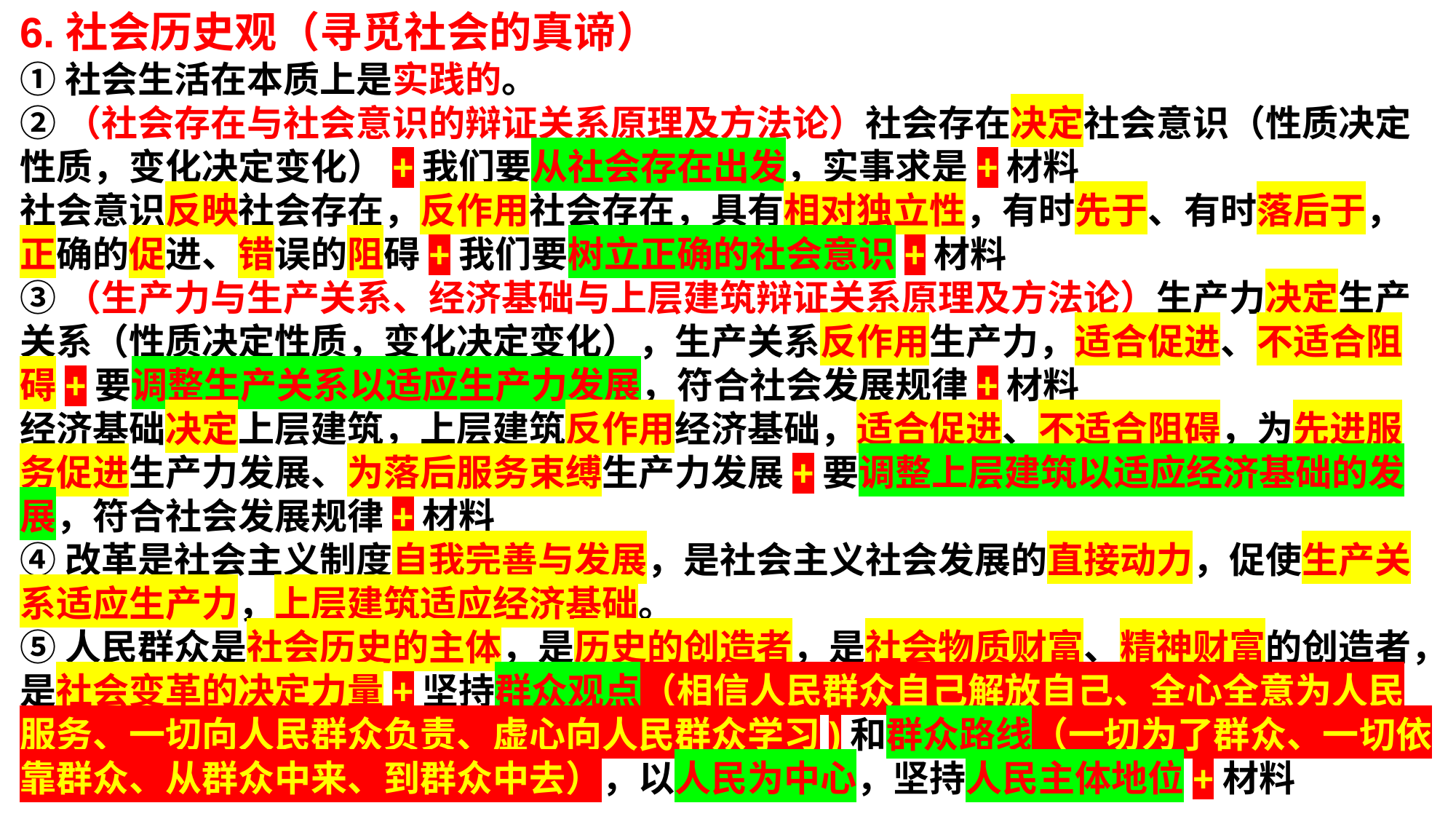

6.社会历史观（寻觅社会的真谛）
①社会生活在本质上是实践的。
②（社会存在与社会意识的辩证关系原理及方法论）社会存在决定社会意识（性质决定性质，变化决定变化）+我们要从社会存在出发，实事求是+材料
社会意识反映社会存在，反作用社会存在，具有相对独立性，有时先于、有时落后于，正确的促进、错误的阻碍+我们要树立正确的社会意识+材料
③（生产力与生产关系、经济基础与上层建筑辩证关系原理及方法论）生产力决定生产关系（性质决定性质，变化决定变化），生产关系反作用生产力，适合促进、不适合阻碍+要调整生产关系以适应生产力发展，符合社会发展规律+材料
经济基础决定上层建筑，上层建筑反作用经济基础，适合促进、不适合阻碍，为先进服务促进生产力发展、为落后服务束缚生产力发展+要调整上层建筑以适应经济基础的发展，符合社会发展规律+材料
④改革是社会主义制度自我完善与发展，是社会主义社会发展的直接动力，促使生产关系适应生产力，上层建筑适应经济基础。
⑤人民群众是社会历史的主体，是历史的创造者，是社会物质财富、精神财富的创造者，是社会变革的决定力量+坚持群众观点（相信人民群众自己解放自己、全心全意为人民服务、一切向人民群众负责、虚心向人民群众学习)和群众路线（一切为了群众、一切依靠群众、从群众中来、到群众中去），以人民为中心，坚持人民主体地位+材料